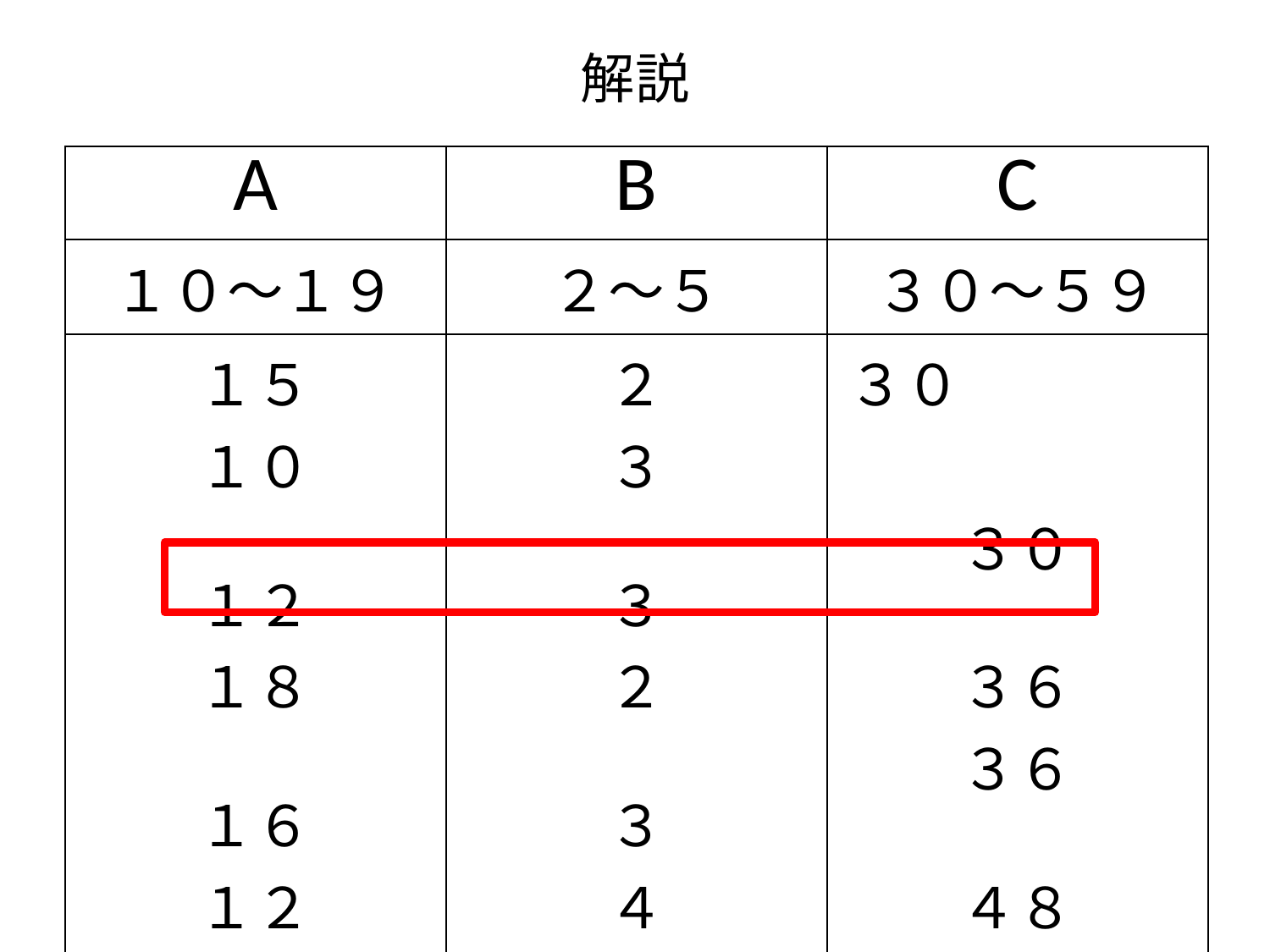

# 解説
| A | B | C |
| --- | --- | --- |
| １０～１９ | ２～５ | ３０～５９ |
| １５ １０ １２ １８ １６ １２ | ２ ３ ３ ２ ３ ４ | ３０　　　　　 ３０ ３６ ３６ ４８ ４８ |